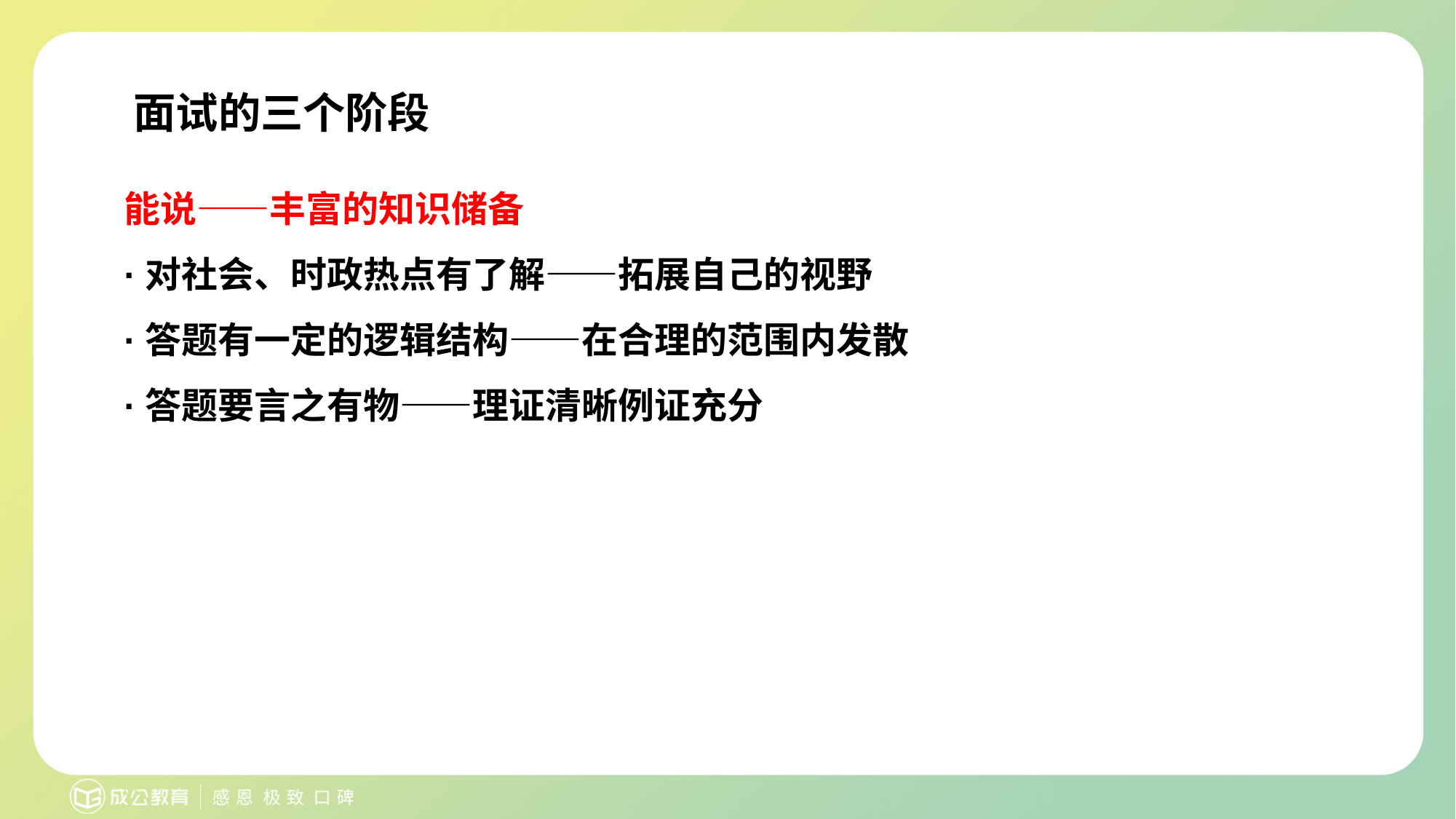

面试的三个阶段
能说——丰富的知识储备
·对社会、时政热点有了解——拓展自己的视野
·答题有一定的逻辑结构——在合理的范围内发散
·答题要言之有物——理证清晰例证充分